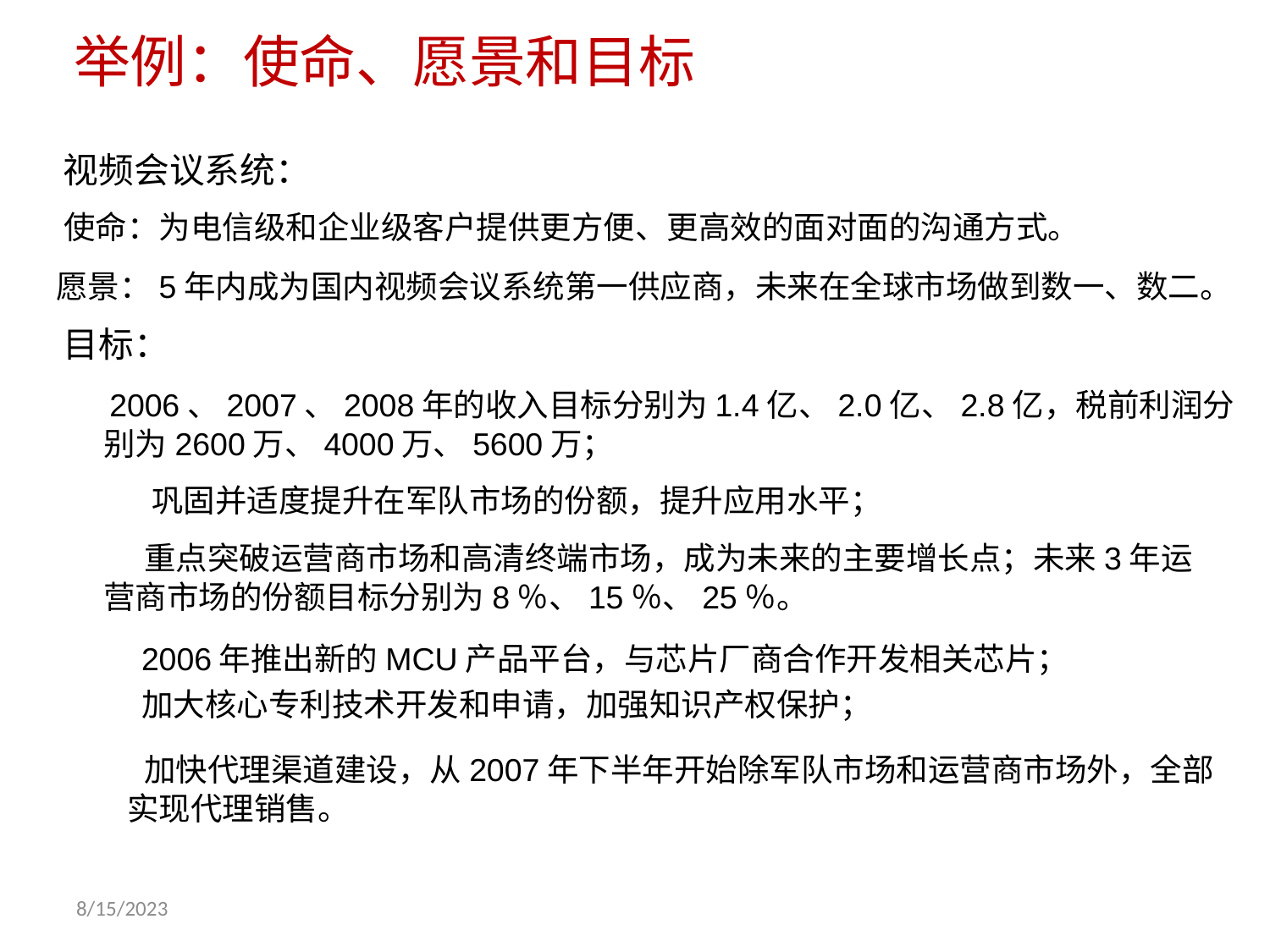

举例：使命、愿景和目标
视频会议系统：
使命：为电信级和企业级客户提供更方便、更高效的面对面的沟通方式。
愿景：5年内成为国内视频会议系统第一供应商，未来在全球市场做到数一、数二。
目标：
2006、2007、2008年的收入目标分别为1.4亿、2.0亿、2.8亿，税前利润分
别为2600万、4000万、5600万；
巩固并适度提升在军队市场的份额，提升应用水平；
重点突破运营商市场和高清终端市场，成为未来的主要增长点；未来3年运
营商市场的份额目标分别为8％、15％、25％。
2006年推出新的MCU产品平台，与芯片厂商合作开发相关芯片；
加大核心专利技术开发和申请，加强知识产权保护；
加快代理渠道建设，从2007年下半年开始除军队市场和运营商市场外，全部
实现代理销售。
8/15/2023